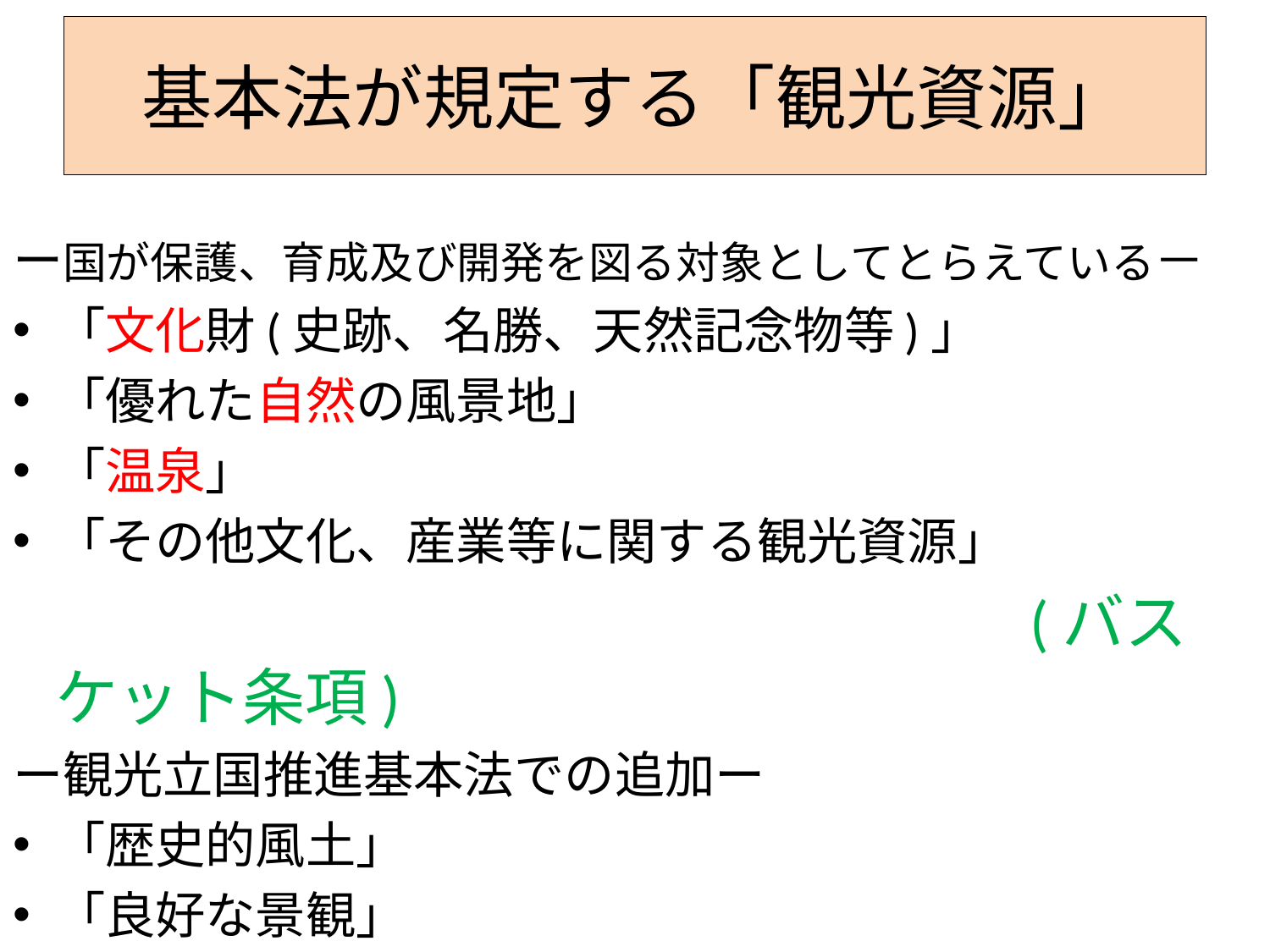

# 基本法が規定する「観光資源」
ー国が保護、育成及び開発を図る対象としてとらえている－
「文化財(史跡、名勝、天然記念物等)」
「優れた自然の風景地」
「温泉」
「その他文化、産業等に関する観光資源」
　　　　　　　　　　　　　　　　　　　　　　　(バスケット条項)
ー観光立国推進基本法での追加ー
「歴史的風土」
「良好な景観」